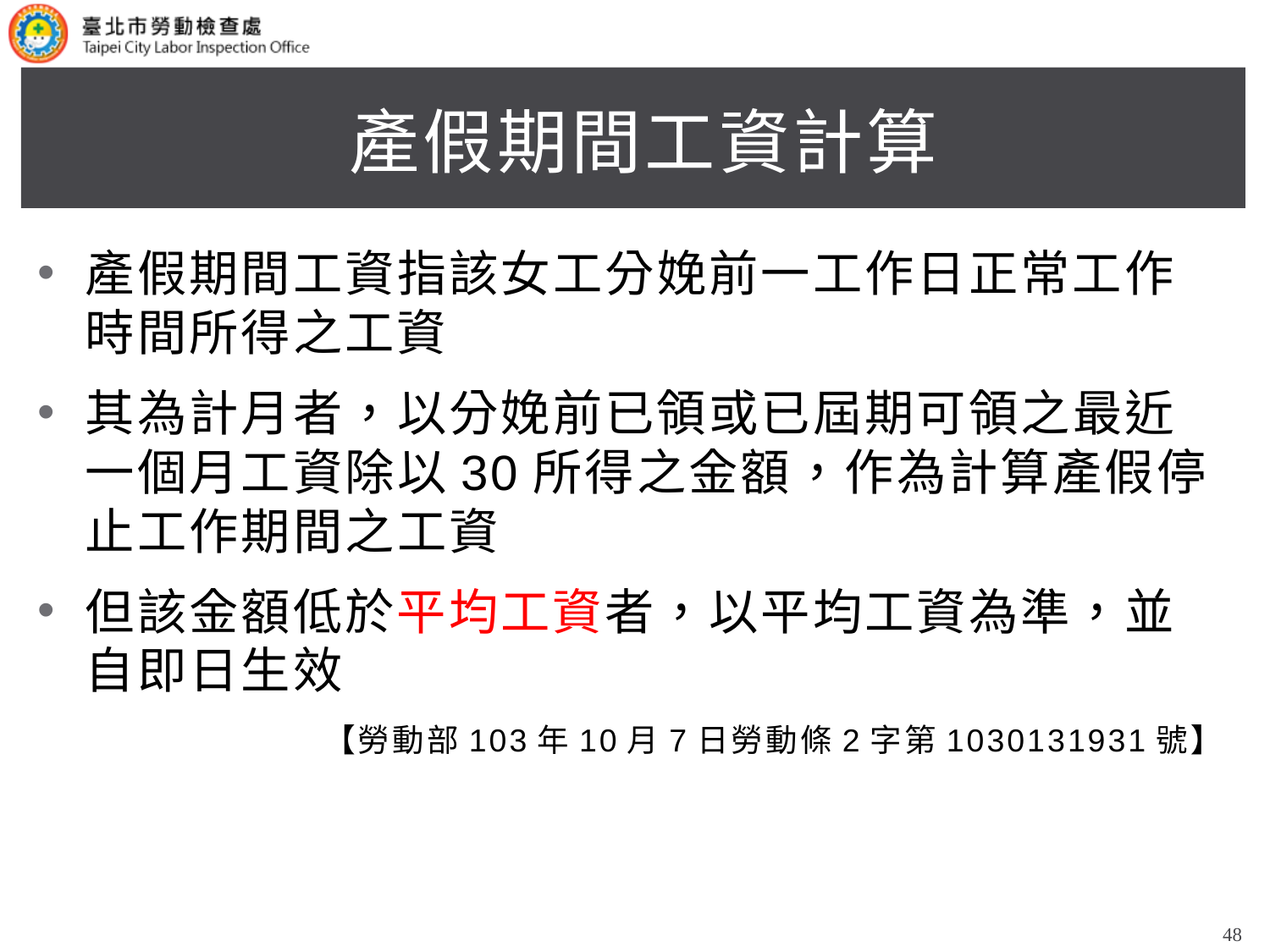

# 產假期間工資計算
產假期間工資指該女工分娩前一工作日正常工作時間所得之工資
其為計月者，以分娩前已領或已屆期可領之最近一個月工資除以30所得之金額，作為計算產假停止工作期間之工資
但該金額低於平均工資者，以平均工資為準，並自即日生效
【勞動部103年10月7日勞動條2字第1030131931號】
48